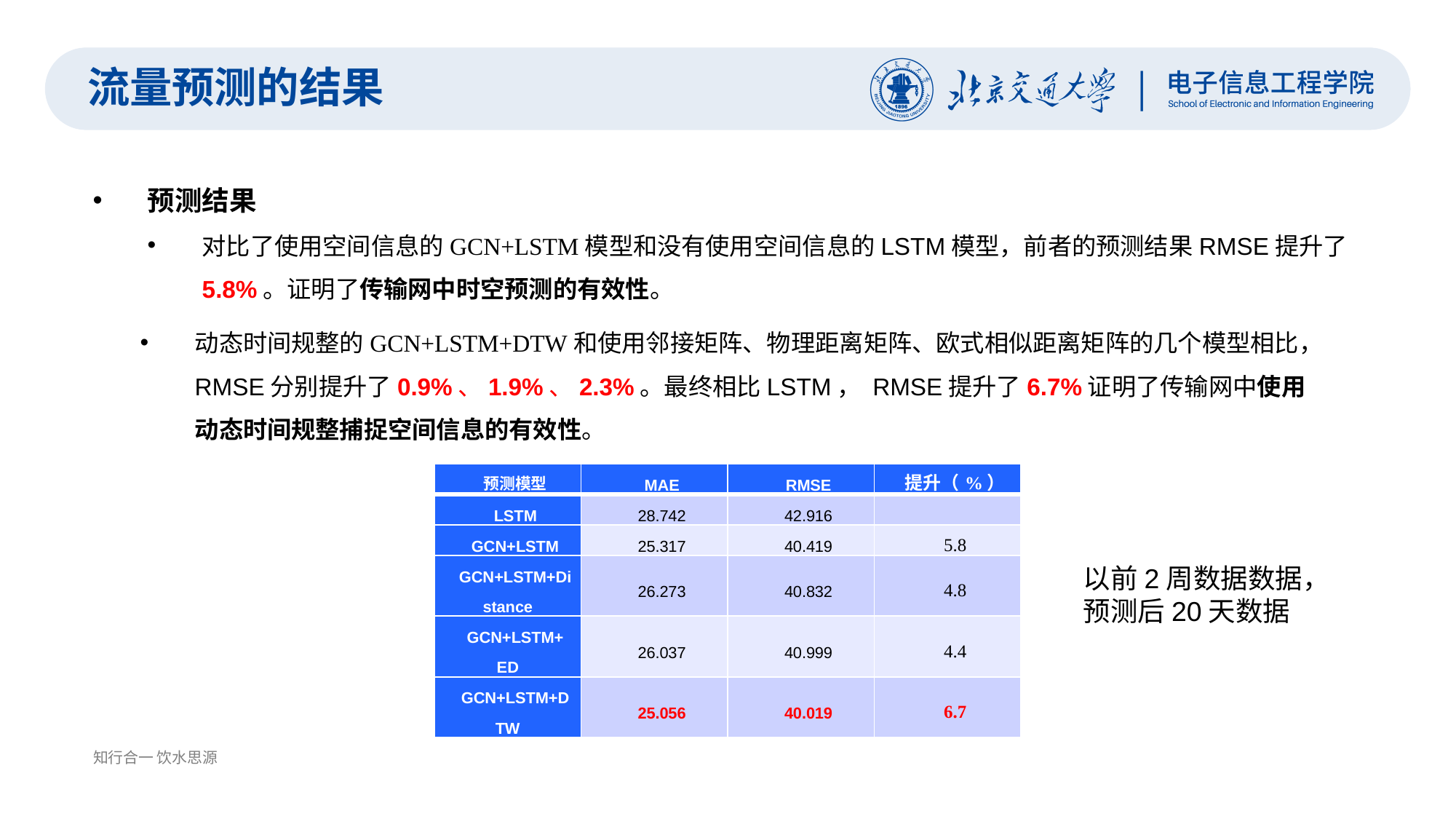

流量预测的结果
预测结果
对比了使用空间信息的GCN+LSTM模型和没有使用空间信息的LSTM模型，前者的预测结果RMSE提升了5.8%。证明了传输网中时空预测的有效性。
动态时间规整的GCN+LSTM+DTW和使用邻接矩阵、物理距离矩阵、欧式相似距离矩阵的几个模型相比，RMSE分别提升了0.9%、1.9%、2.3%。最终相比LSTM， RMSE提升了6.7%证明了传输网中使用动态时间规整捕捉空间信息的有效性。
| 预测模型 | MAE | RMSE | 提升（%） |
| --- | --- | --- | --- |
| LSTM | 28.742 | 42.916 |  |
| GCN+LSTM | 25.317 | 40.419 | 5.8 |
| GCN+LSTM+Distance | 26.273 | 40.832 | 4.8 |
| GCN+LSTM+ ED | 26.037 | 40.999 | 4.4 |
| GCN+LSTM+DTW | 25.056 | 40.019 | 6.7 |
以前2周数据数据，预测后20天数据
知行合一 饮水思源